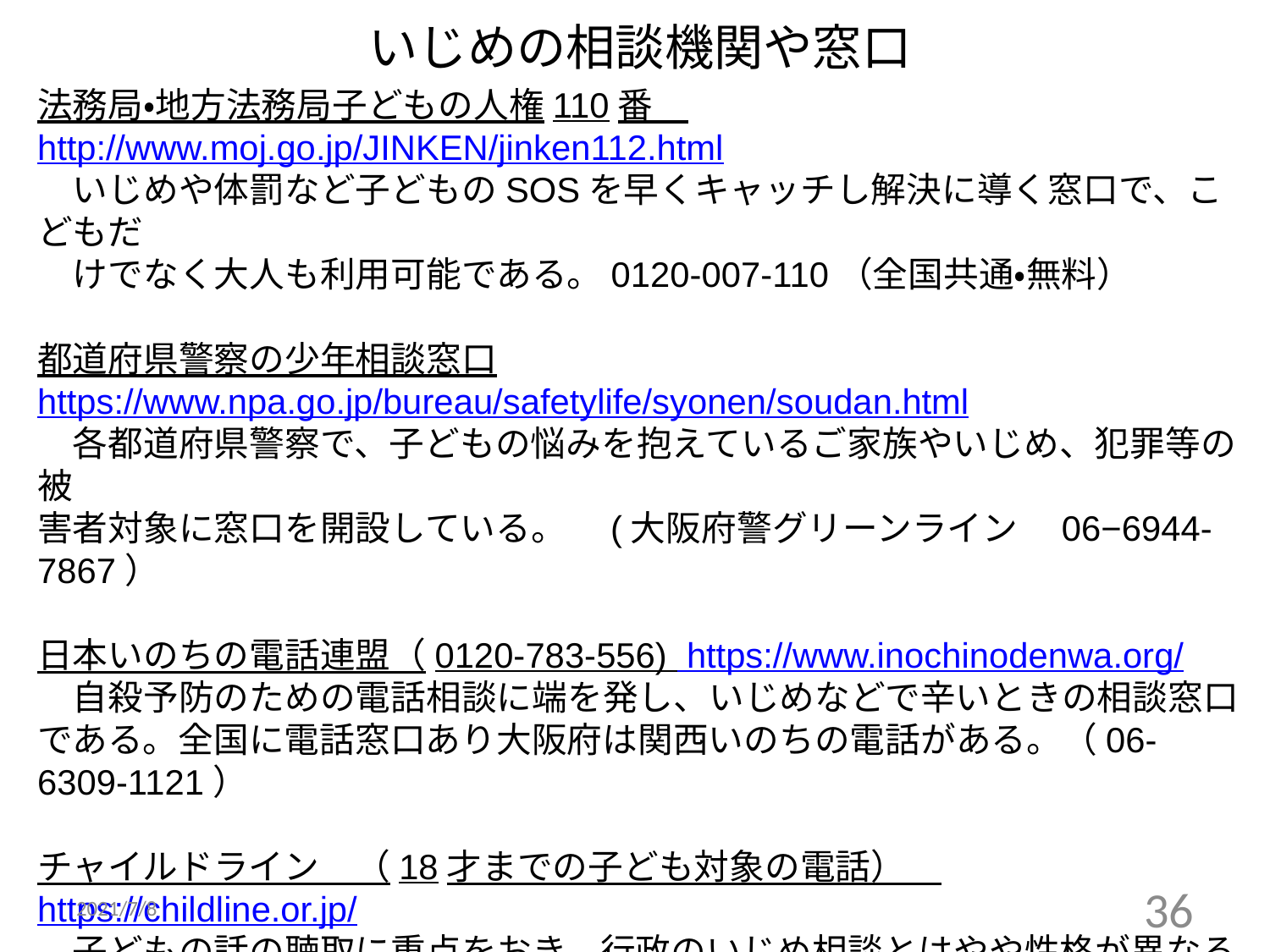

# いじめの相談機関や窓口
法務局・地方法務局子どもの人権110番
http://www.moj.go.jp/JINKEN/jinken112.html
　いじめや体罰など子どものSOSを早くキャッチし解決に導く窓口で、こどもだ
　けでなく大人も利用可能である。0120-007-110（全国共通・無料）

都道府県警察の少年相談窓口
https://www.npa.go.jp/bureau/safetylife/syonen/soudan.html
　各都道府県警察で、子どもの悩みを抱えているご家族やいじめ、犯罪等の被
害者対象に窓口を開設している。　(大阪府警グリーンライン　06−6944-7867）

日本いのちの電話連盟（0120-783-556)  https://www.inochinodenwa.org/
　自殺予防のための電話相談に端を発し、いじめなどで辛いときの相談窓口である。全国に電話窓口あり大阪府は関西いのちの電話がある。（06-6309-1121）

チャイルドライン　（18才までの子ども対象の電話）　https://childline.or.jp/
　子どもの話の聴取に重点をおき、行政のいじめ相談とはやや性格が異なる。（0120-99-7777）

その他　一部では弁護士など法律専門家や地域の有力議員への相談、マスコミの活用なども、いじめの解決に繋がることもある。
2021/7/8
36